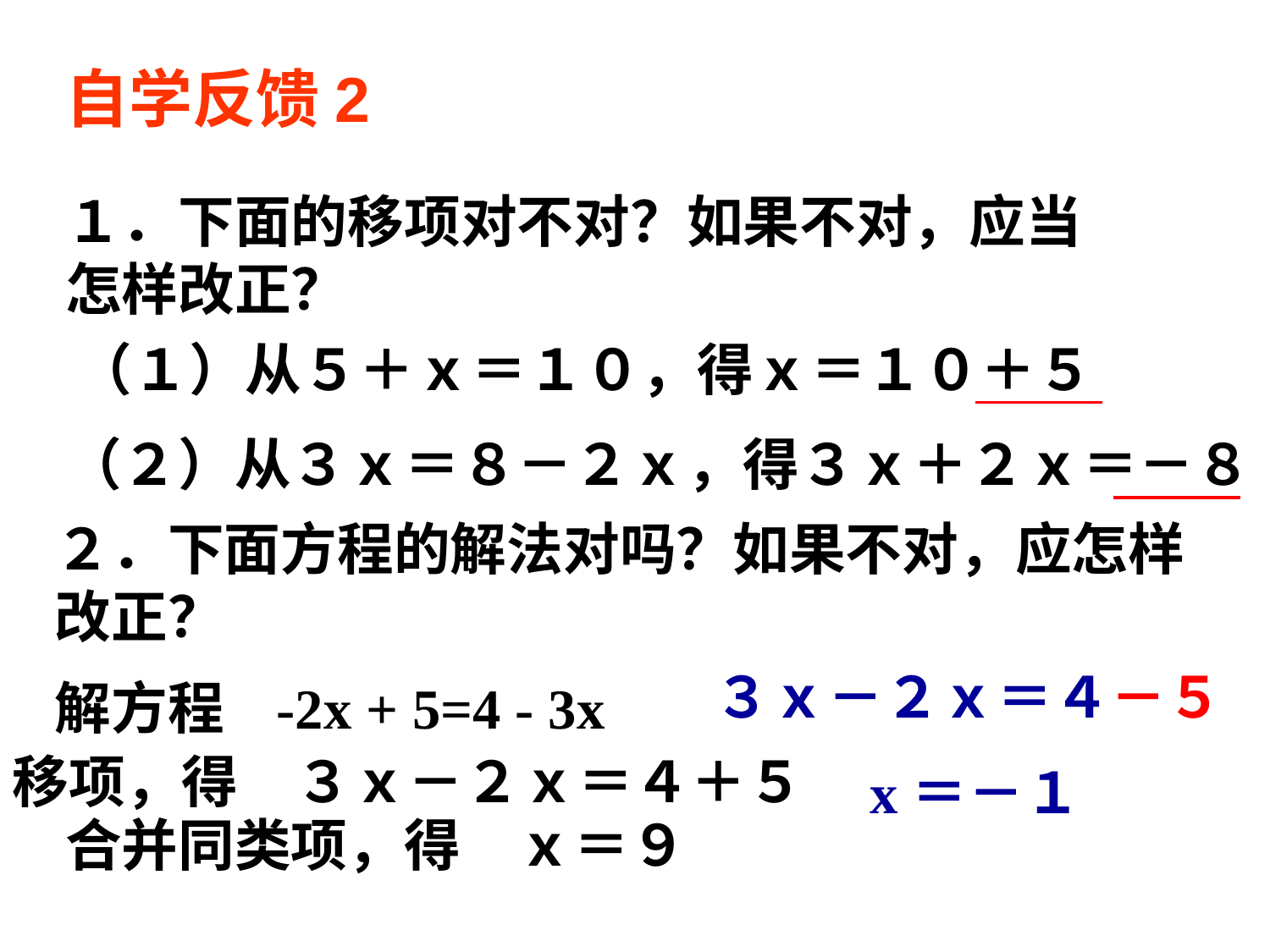

自学反馈2
１．下面的移项对不对？如果不对，应当怎样改正？
（１）从５＋ｘ＝１０，得ｘ＝１０＋５

（２）从３ｘ＝８－２ｘ，得３ｘ＋２ｘ＝－８

２．下面方程的解法对吗？如果不对，应怎样改正？
　３ｘ－２ｘ＝４－５
解方程   -2x + 5=4 - 3x
移项，得　３ｘ－２ｘ＝４＋５
合并同类项，得　ｘ＝９
x＝－１